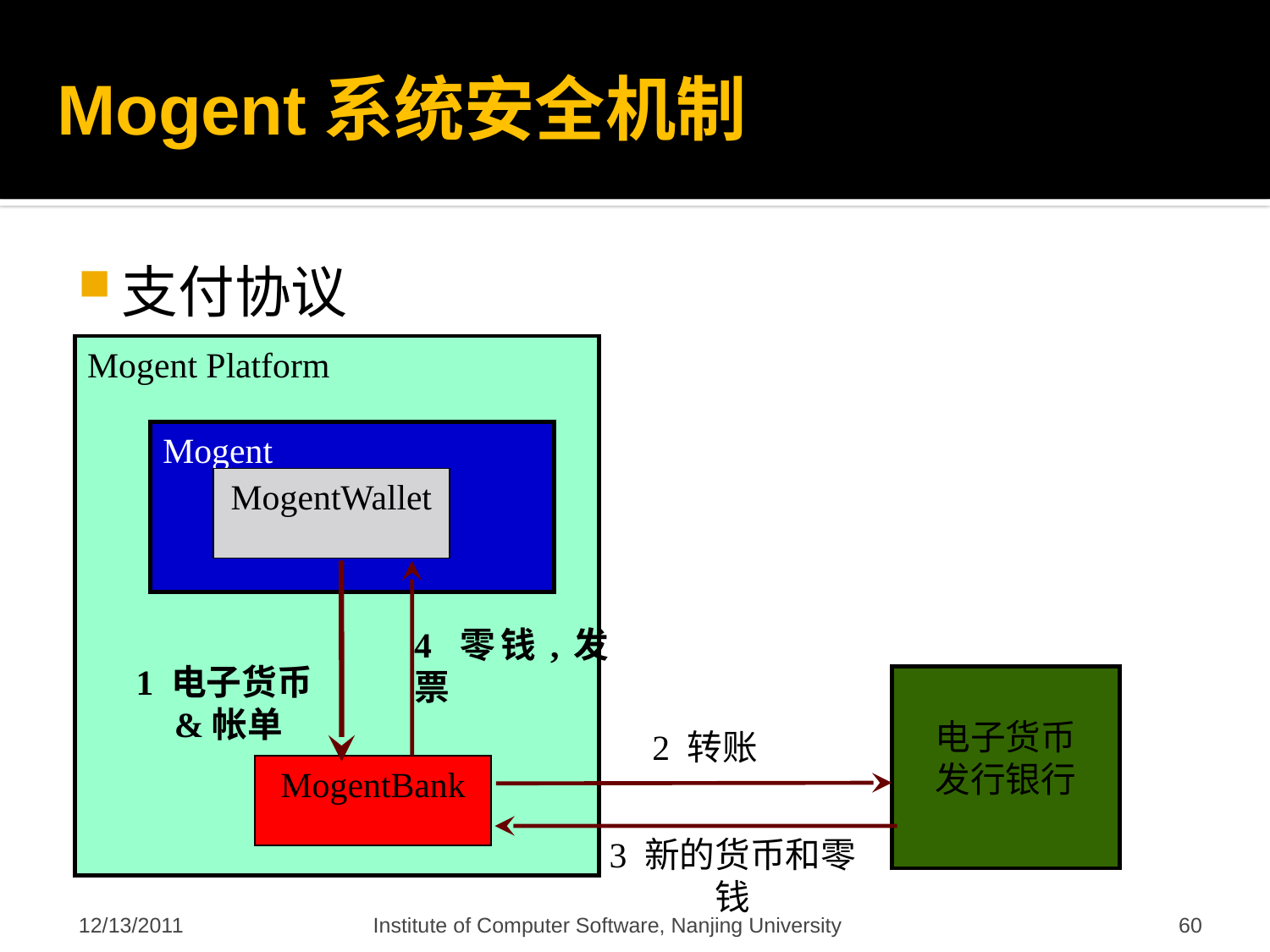

# Mogent系统安全机制
支付协议
Mogent Platform
Mogent
MogentWallet

1 电子货币&帐单

4 零钱,发票

电子货币
发行银行
2 转账

MogentBank
60

3 新的货币和零钱
12/13/2011
Institute of Computer Software, Nanjing University
60